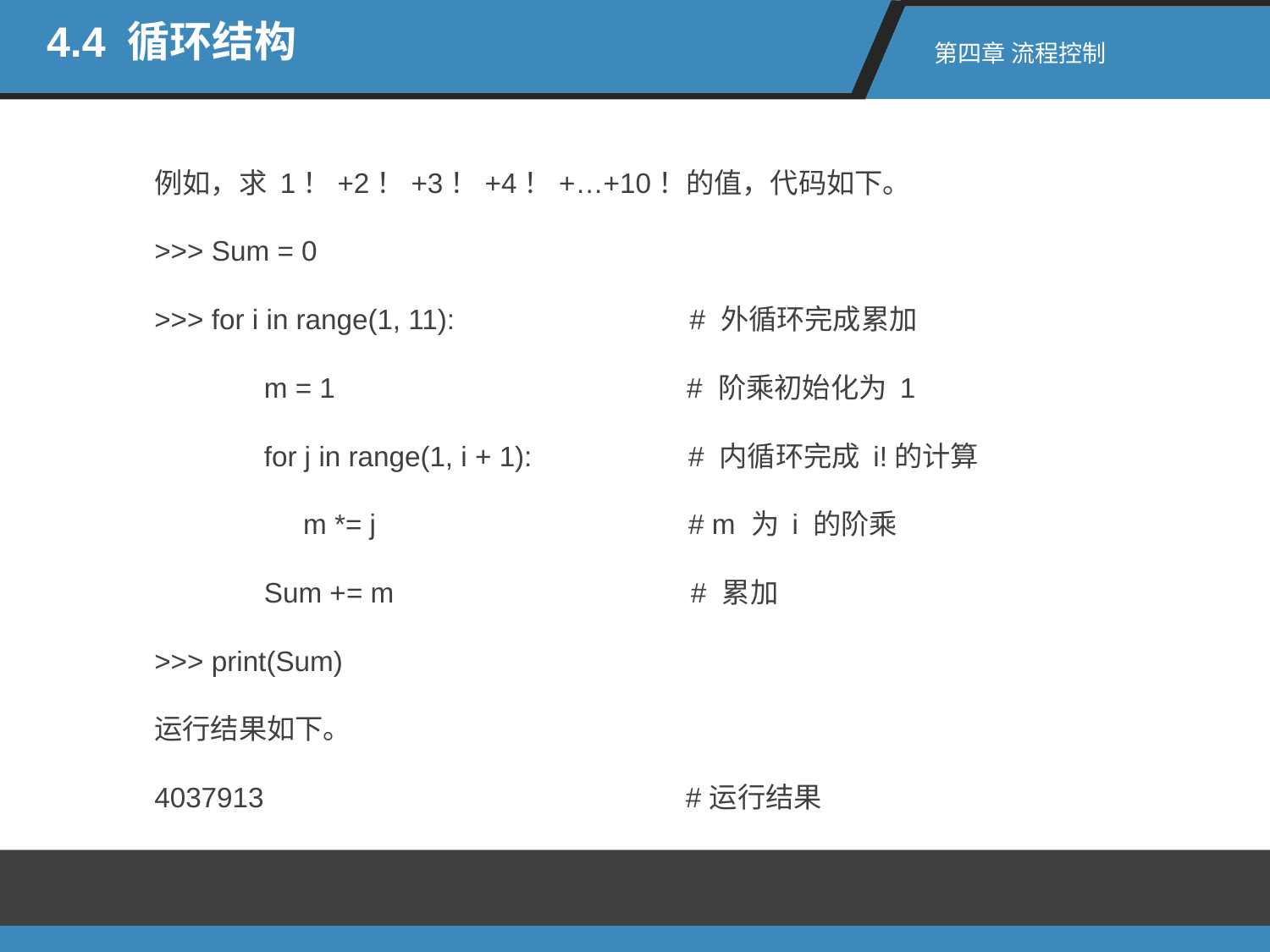

4.4 循环结构
第四章 流程控制
例如，求 1！+2！+3！+4！+…+10！的值，代码如下。
>>> Sum = 0
>>> for i in range(1, 11):                              # 外循环完成累加
              m = 1                                             # 阶乘初始化为 1
              for j in range(1, i + 1):                    # 内循环完成 i!的计算
                   m *= j                                        # m 为 i 的阶乘
              Sum += m                                      # 累加
>>> print(Sum)
运行结果如下。
4037913                                                      #运行结果